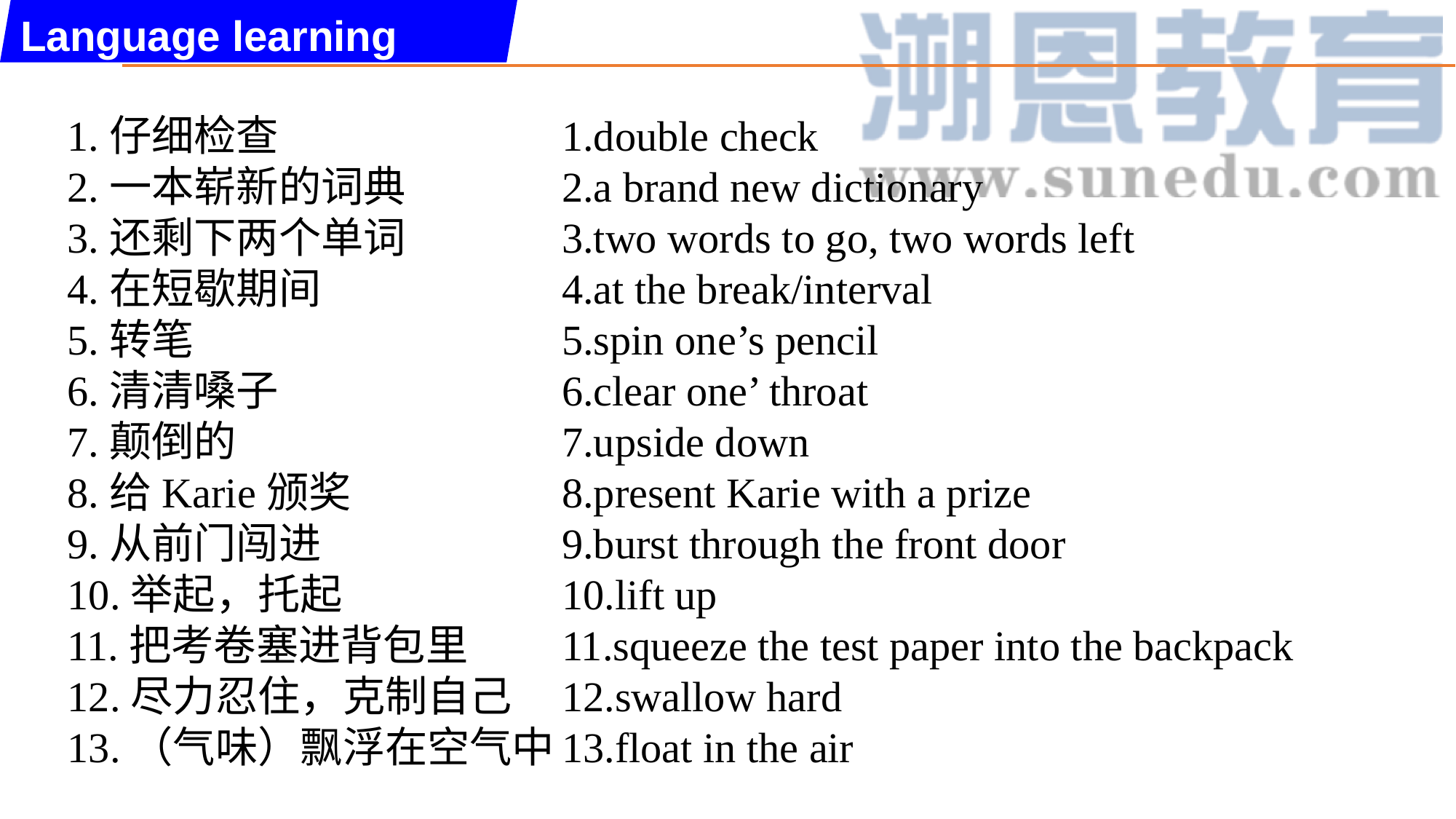

Language learning
1.仔细检查
2.一本崭新的词典
3.还剩下两个单词
4.在短歇期间
5.转笔
6.清清嗓子
7.颠倒的
8.给Karie颁奖
9.从前门闯进
10.举起，托起
11.把考卷塞进背包里
12.尽力忍住，克制自己
13.（气味）飘浮在空气中
1.double check
2.a brand new dictionary
3.two words to go, two words left
4.at the break/interval
5.spin one’s pencil
6.clear one’ throat
7.upside down
8.present Karie with a prize
9.burst through the front door
10.lift up
11.squeeze the test paper into the backpack
12.swallow hard
13.float in the air